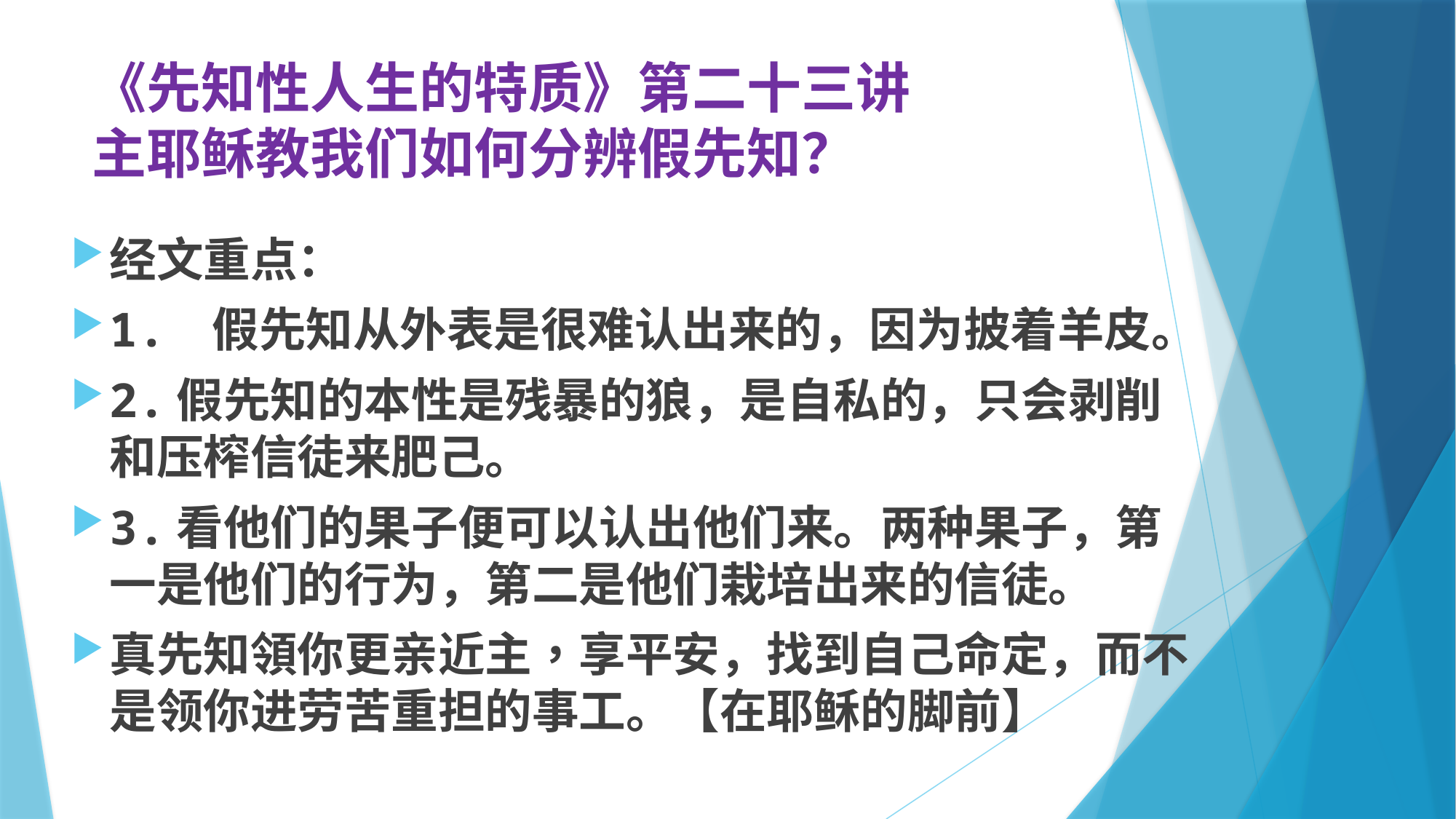

# 《先知性人生的特质》第二十三讲 主耶稣教我们如何分辨假先知？
经文重点：
1.	假先知从外表是很难认出来的，因为披着羊皮。
2.假先知的本性是残暴的狼，是自私的，只会剥削和压榨信徒来肥己。
3.看他们的果子便可以认出他们来。两种果子，第一是他们的行为，第二是他们栽培出来的信徒。
真先知領你更亲近主，享平安，找到自己命定，而不是领你进劳苦重担的事工。【在耶稣的脚前】